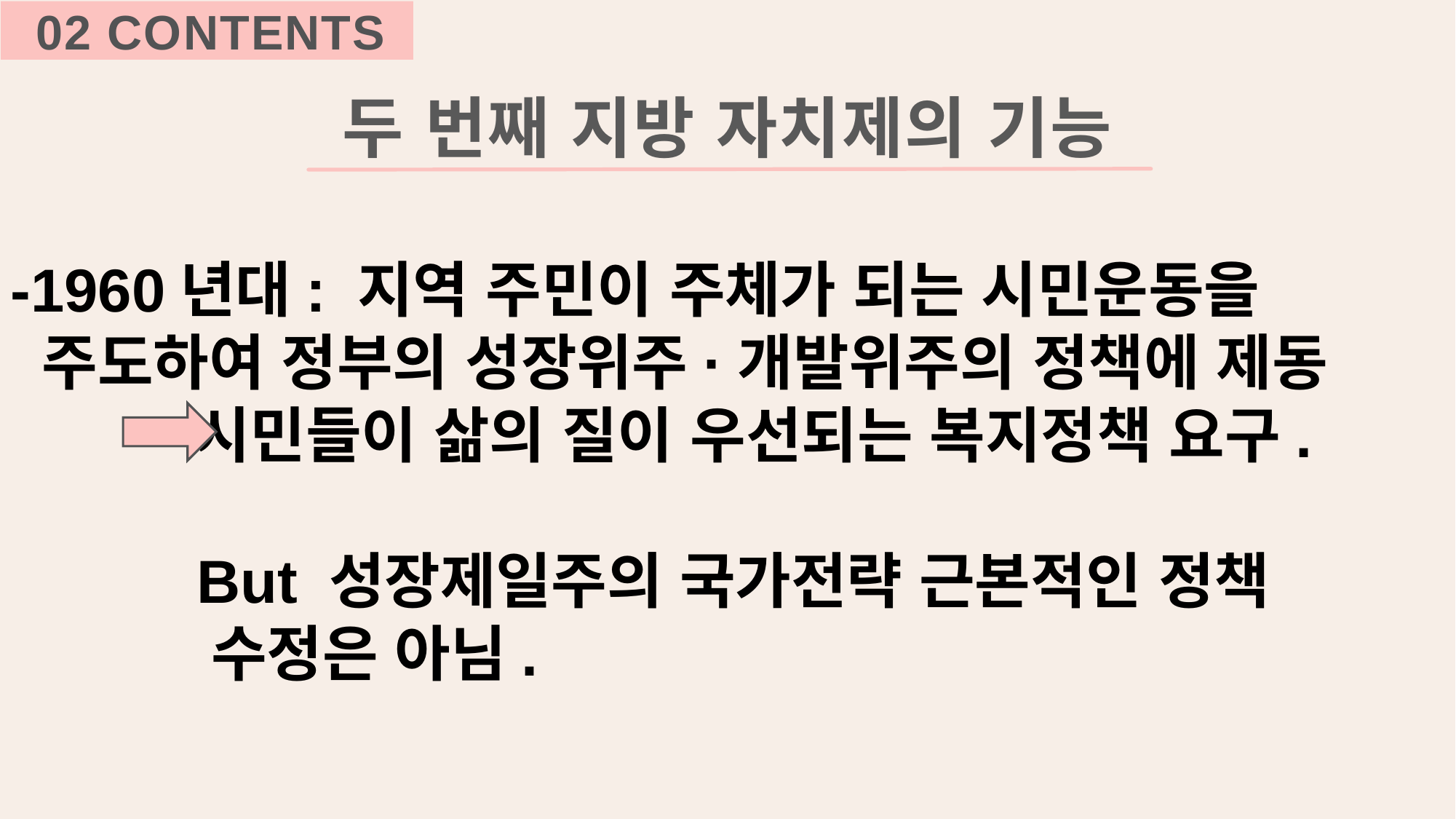

02 CONTENTS
두 번째 지방 자치제의 기능
-1960년대: 지역 주민이 주체가 되는 시민운동을
 주도하여 정부의 성장위주·개발위주의 정책에 제동
          시민들이 삶의 질이 우선되는 복지정책 요구.

           But 성장제일주의 국가전략 근본적인 정책
           수정은 아님.